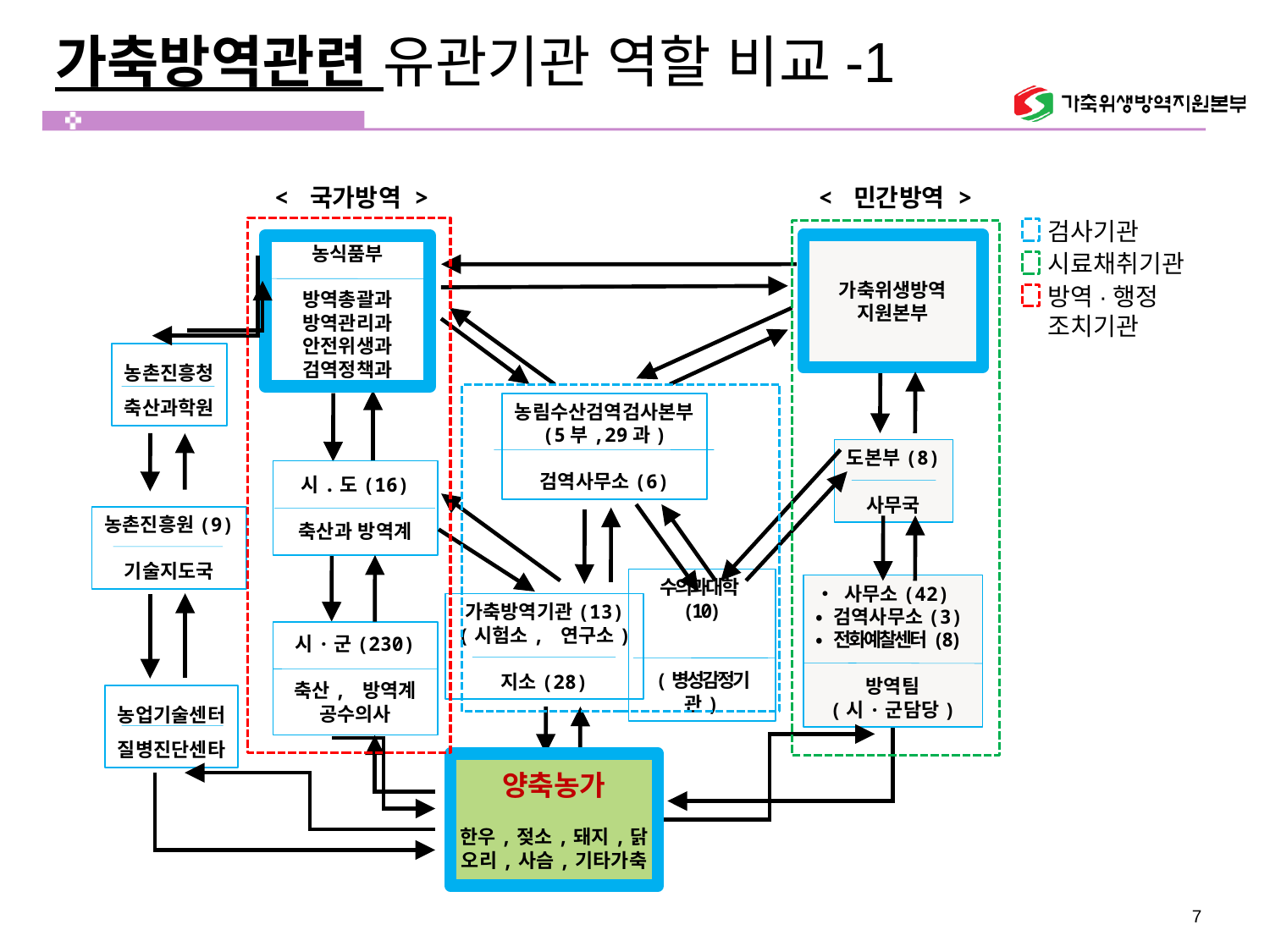

# 가축방역관련 유관기관 역할 비교-1

< 국가방역 >
< 민간방역 >
검사기관

가축위생방역
지원본부
농식품부

방역총괄과
방역관리과
안전위생과
검역정책과
시료채취기관

방역·행정
조치기관

농촌진흥청
축산과학원

농림수산검역검사본부
(5부,29과)

검역사무소(6)

도본부(8)

사무국

시.도(16)

축산과 방역계

농촌진흥원(9)

기술지도국

• 사무소(42)
• 검역사무소(3)
• 전화예찰센터(8)

방역팀
(시·군담당)
수의과대학(10)

(병성감정기관)
가축방역기관(13)
(시험소, 연구소)

지소(28)
시·군(230)

축산, 방역계
공수의사

농업기술센터
질병진단센타

양축농가

한우,젖소,돼지,닭
오리,사슴,기타가축

7